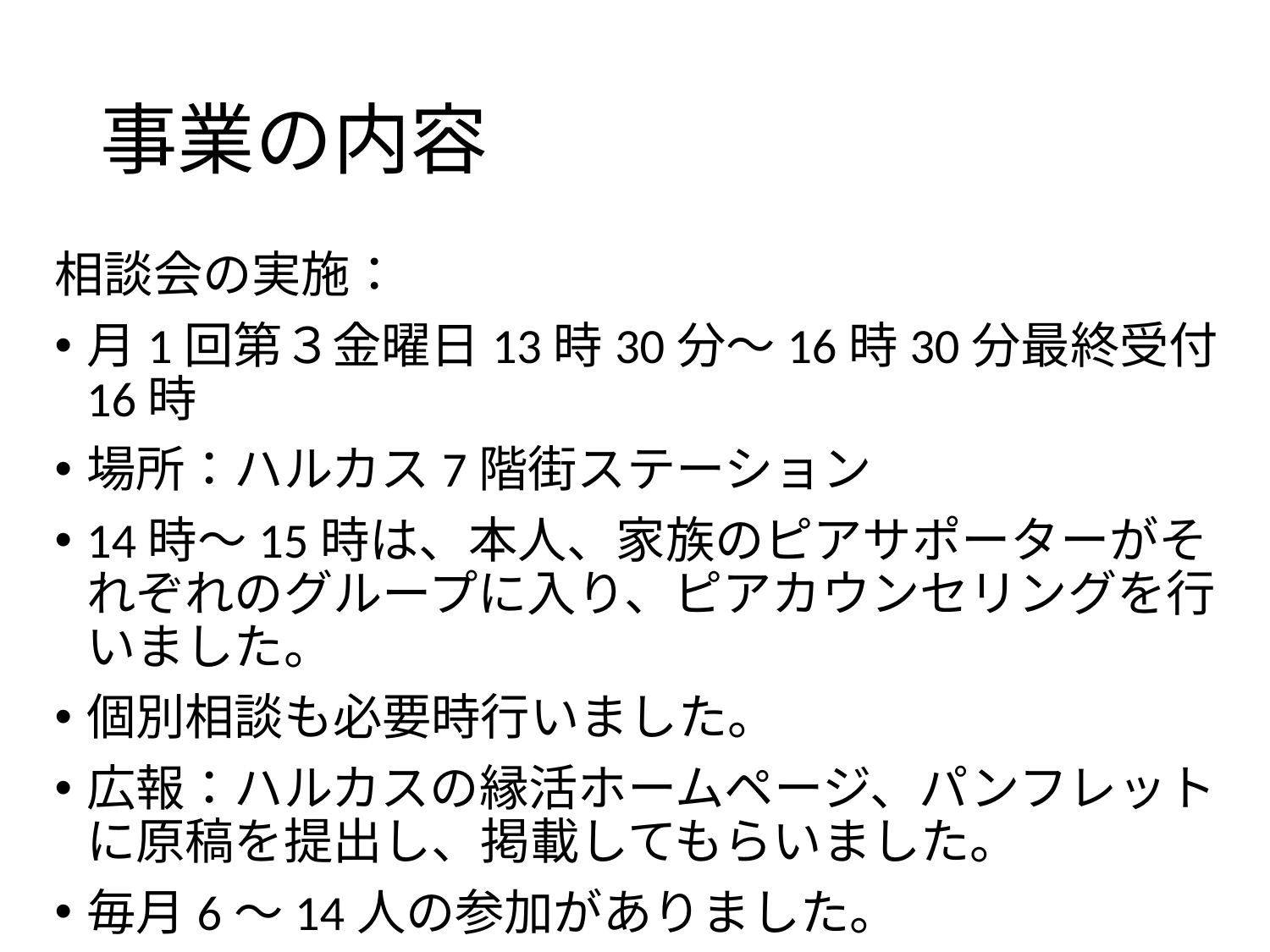

# 事業の内容
相談会の実施：
月1回第３金曜日13時30分～16時30分最終受付16時
場所：ハルカス7階街ステーション
14時～15時は、本人、家族のピアサポーターがそれぞれのグループに入り、ピアカウンセリングを行いました。
個別相談も必要時行いました。
広報：ハルカスの縁活ホームページ、パンフレットに原稿を提出し、掲載してもらいました。
毎月6～14人の参加がありました。